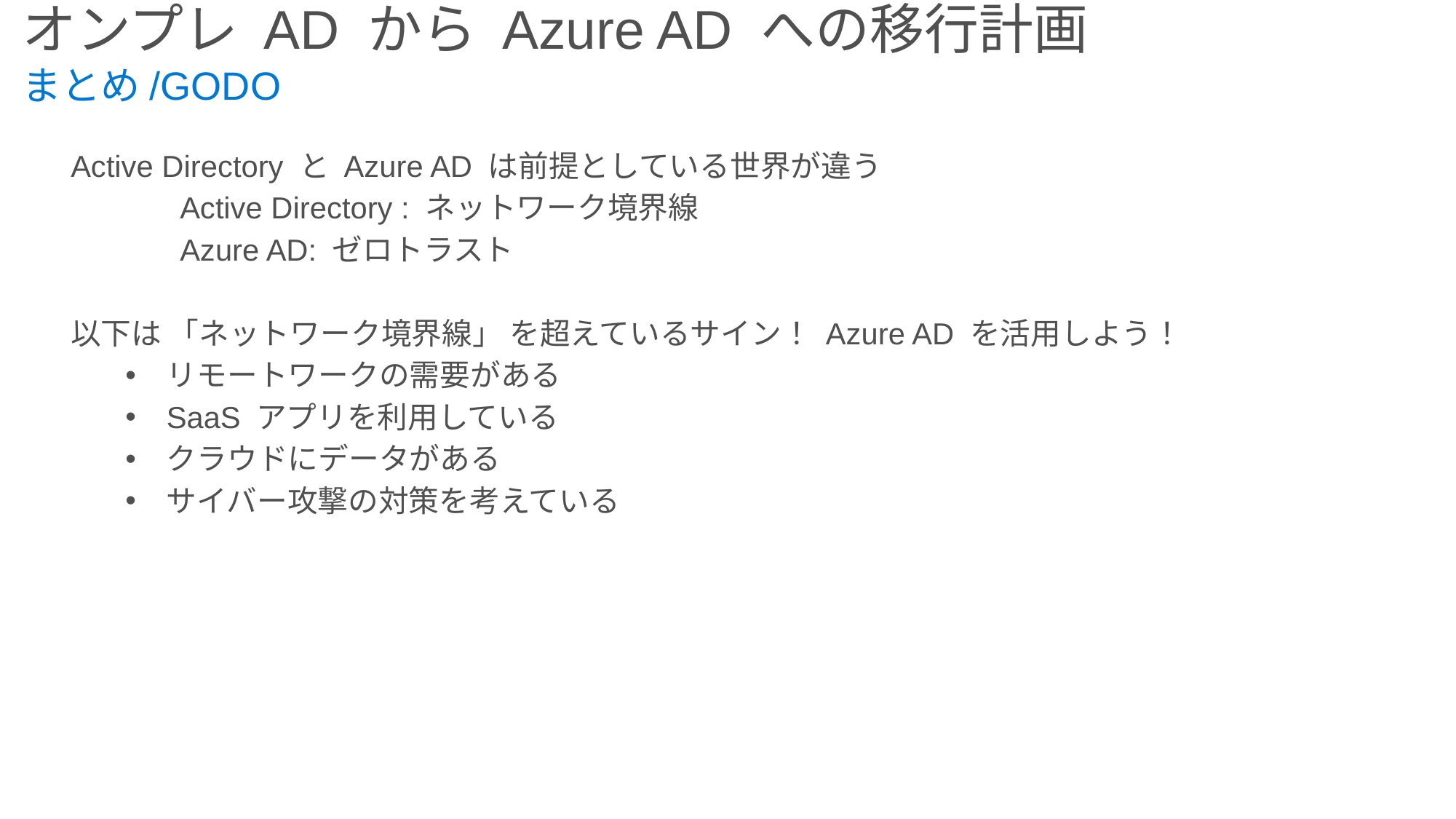

オンプレ AD から Azure AD への移行計画
まとめ/GODO
Active Directory と Azure AD は前提としている世界が違う
	Active Directory : ネットワーク境界線
	Azure AD: ゼロトラスト

以下は 「ネットワーク境界線」 を超えているサイン！ Azure AD を活用しよう！
リモートワークの需要がある
SaaS アプリを利用している
クラウドにデータがある
サイバー攻撃の対策を考えている